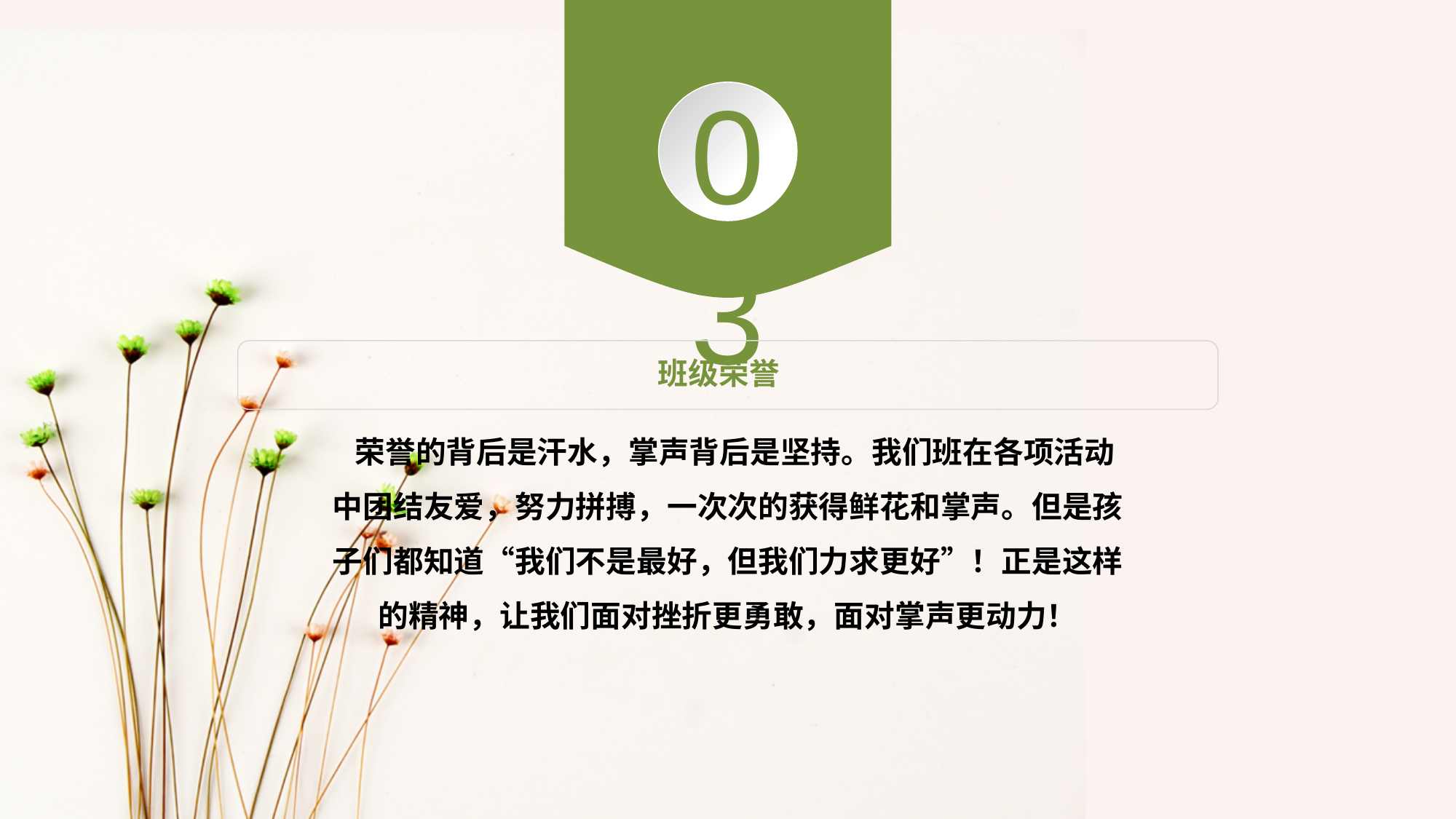

03

班级荣誉
 荣誉的背后是汗水，掌声背后是坚持。我们班在各项活动中团结友爱，努力拼搏，一次次的获得鲜花和掌声。但是孩子们都知道“我们不是最好，但我们力求更好”！正是这样的精神，让我们面对挫折更勇敢，面对掌声更动力！